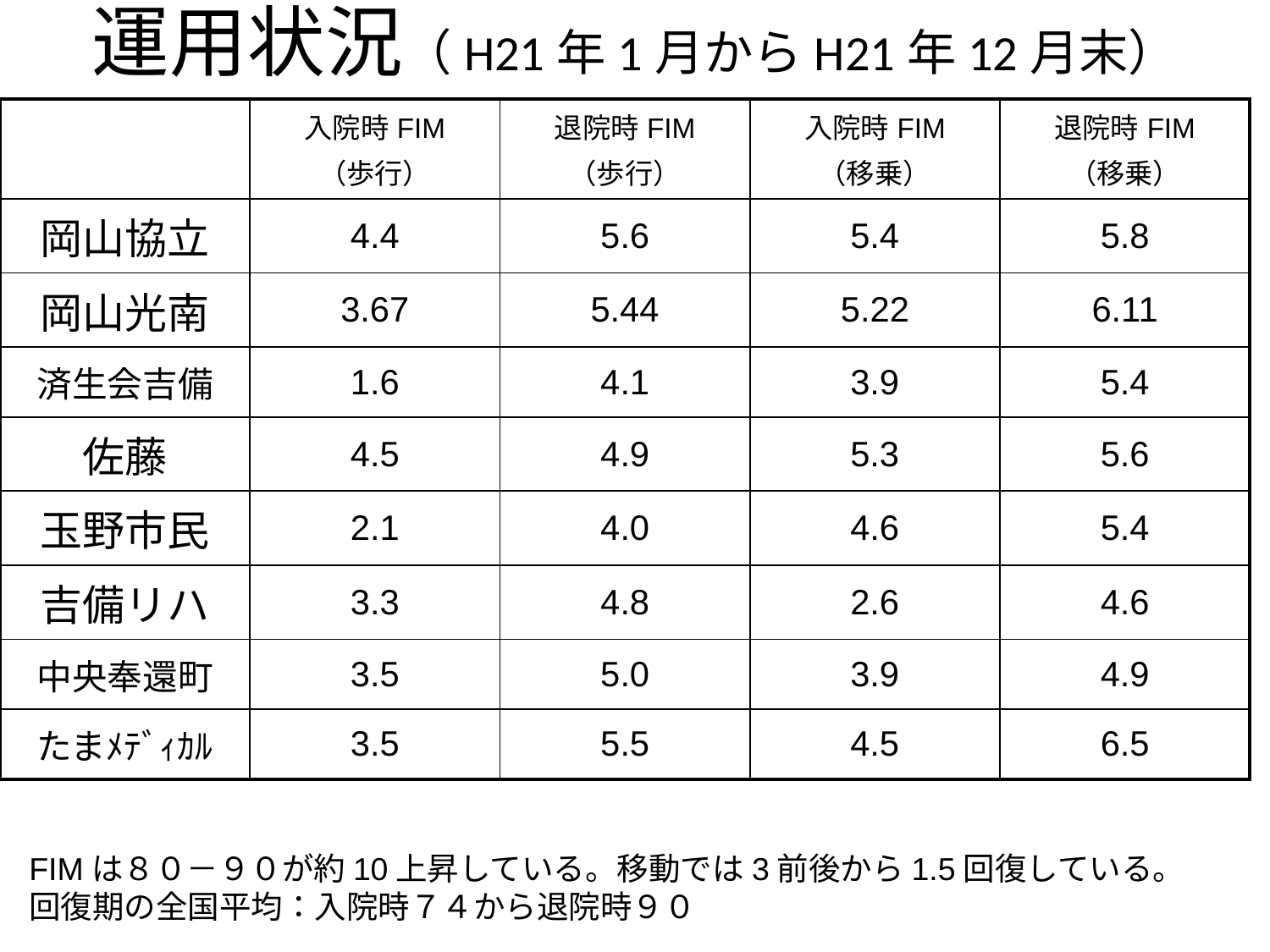

# 運用状況（H21年1月からH21年12月末）
|  | 入院時FIM （歩行） | 退院時FIM （歩行） | 入院時FIM （移乗） | 退院時FIM （移乗） |
| --- | --- | --- | --- | --- |
| 岡山協立 | 4.4 | 5.6 | 5.4 | 5.8 |
| 岡山光南 | 3.67 | 5.44 | 5.22 | 6.11 |
| 済生会吉備 | 1.6 | 4.1 | 3.9 | 5.4 |
| 佐藤 | 4.5 | 4.9 | 5.3 | 5.6 |
| 玉野市民 | 2.1 | 4.0 | 4.6 | 5.4 |
| 吉備リハ | 3.3 | 4.8 | 2.6 | 4.6 |
| 中央奉還町 | 3.5 | 5.0 | 3.9 | 4.9 |
| たまﾒﾃﾞｨｶﾙ | 3.5 | 5.5 | 4.5 | 6.5 |
FIMは８０－９０が約10上昇している。移動では3前後から1.5回復している。
回復期の全国平均：入院時７４から退院時９０